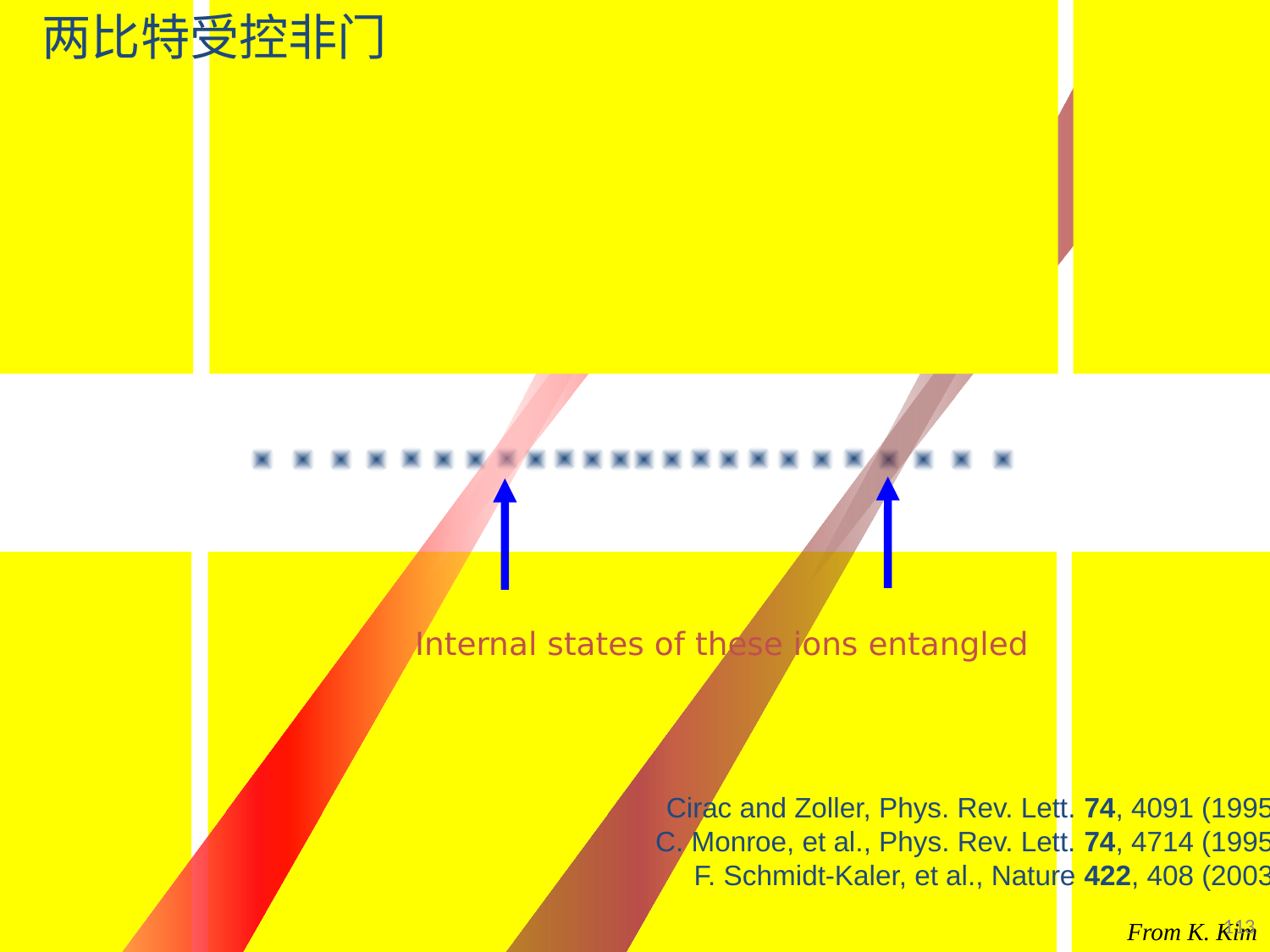

两比特受控非门

Internal states of these ions entangled

 Cirac and Zoller, Phys. Rev. Lett. 74, 4091 (1995)
C. Monroe, et al., Phys. Rev. Lett. 74, 4714 (1995)
F. Schmidt-Kaler, et al., Nature 422, 408 (2003)
113
From K. Kim